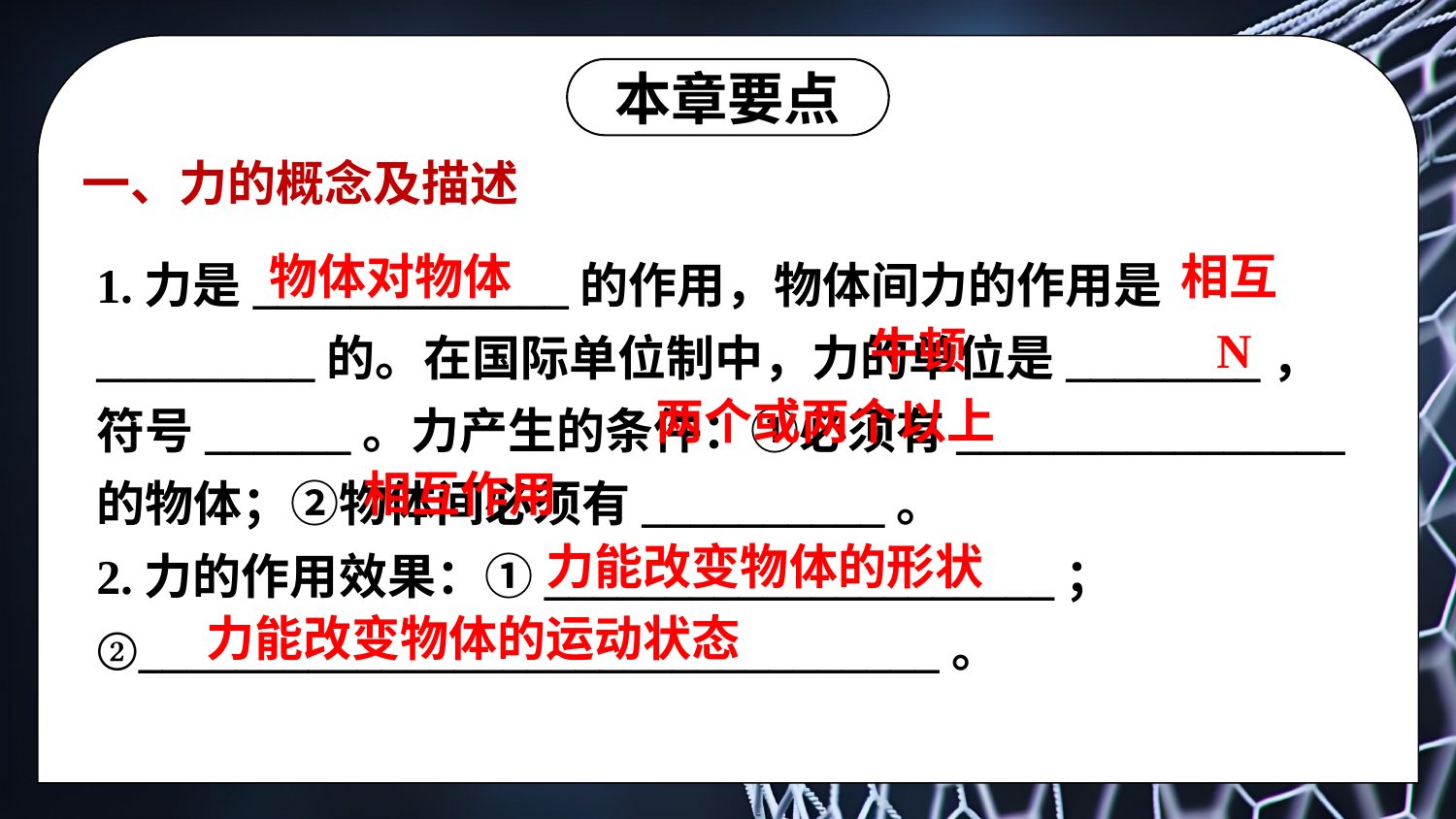

本章要点
一、力的概念及描述
1.力是_____________的作用，物体间力的作用是_________的。在国际单位制中，力的单位是________，符号______。力产生的条件：①必须有________________的物体；②物体间必须有__________。
2.力的作用效果：①_____________________；
②_________________________________。
物体对物体
相互
N
牛顿
两个或两个以上
相互作用
力能改变物体的形状
力能改变物体的运动状态